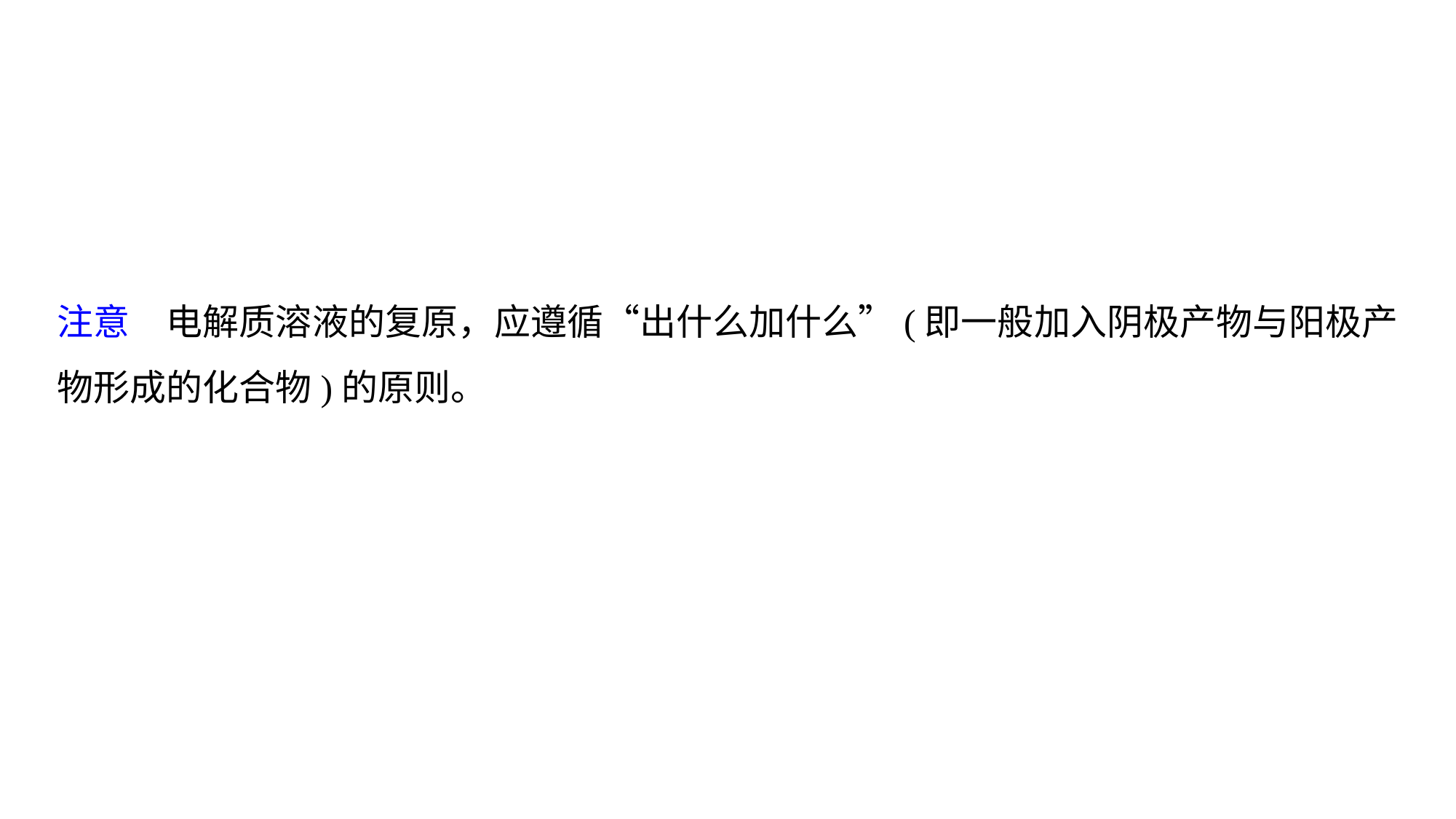

注意　电解质溶液的复原，应遵循“出什么加什么”(即一般加入阴极产物与阳极产物形成的化合物)的原则。